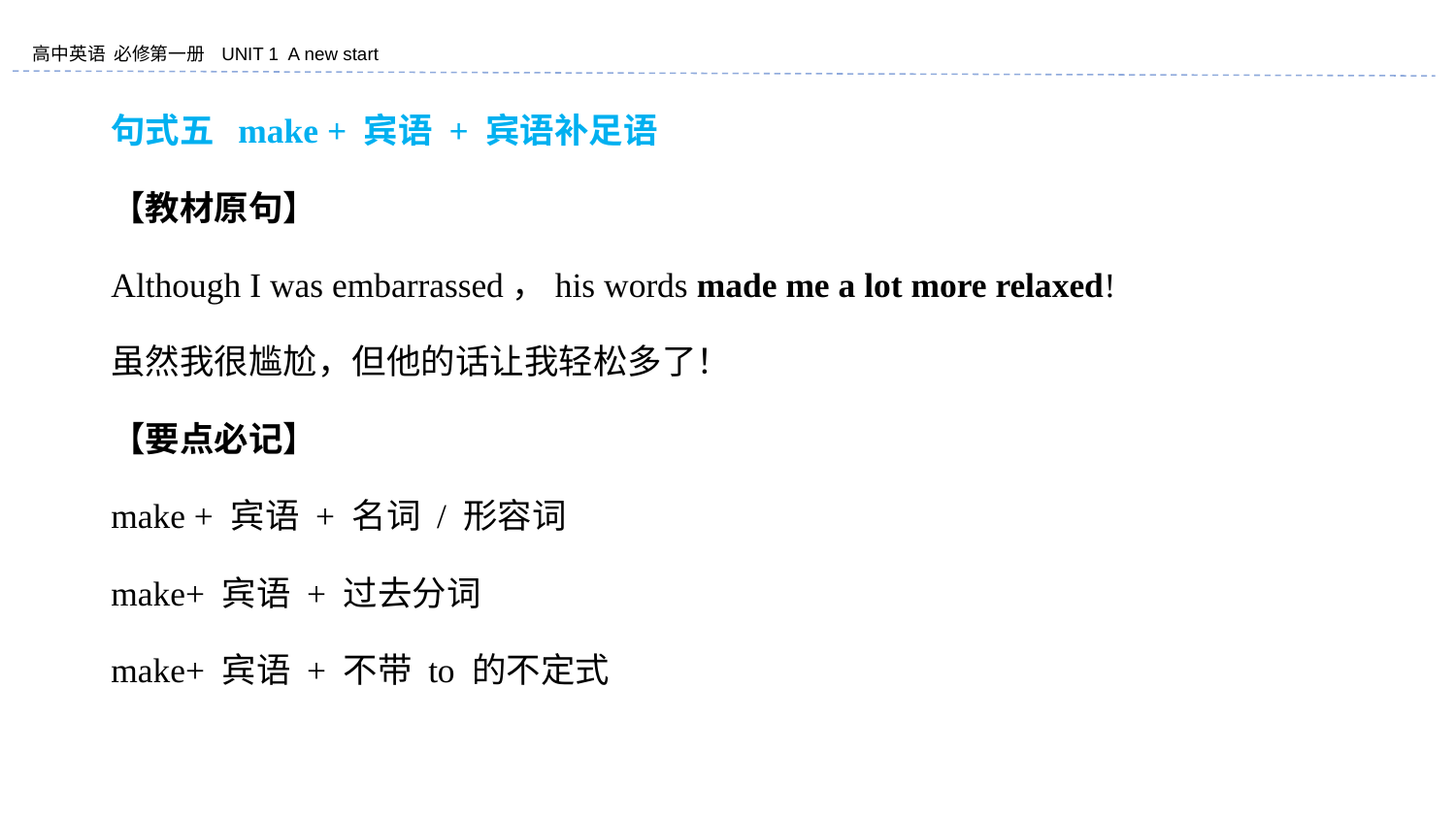

句式五  make + 宾语 + 宾语补足语
【教材原句】
Although I was embarrassed，his words made me a lot more relaxed!
虽然我很尴尬，但他的话让我轻松多了！
【要点必记】
make + 宾语 + 名词 / 形容词
make+ 宾语 + 过去分词
make+ 宾语 + 不带 to 的不定式